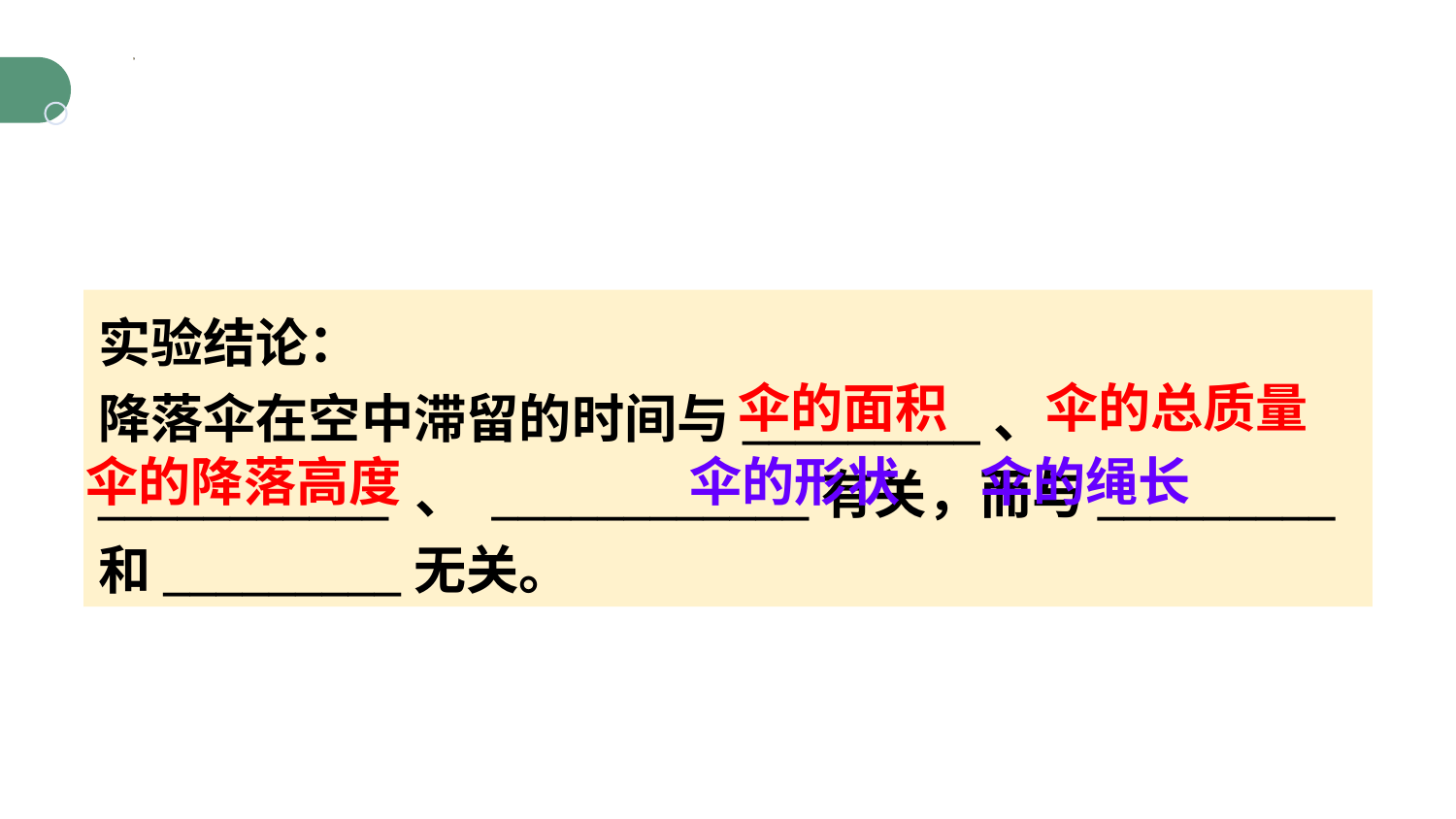

实验结论：
降落伞在空中滞留的时间与_________、 ___________ 、 ____________有关，而与_________和_________无关。
伞的面积
伞的总质量
伞的绳长
伞的形状
伞的降落高度